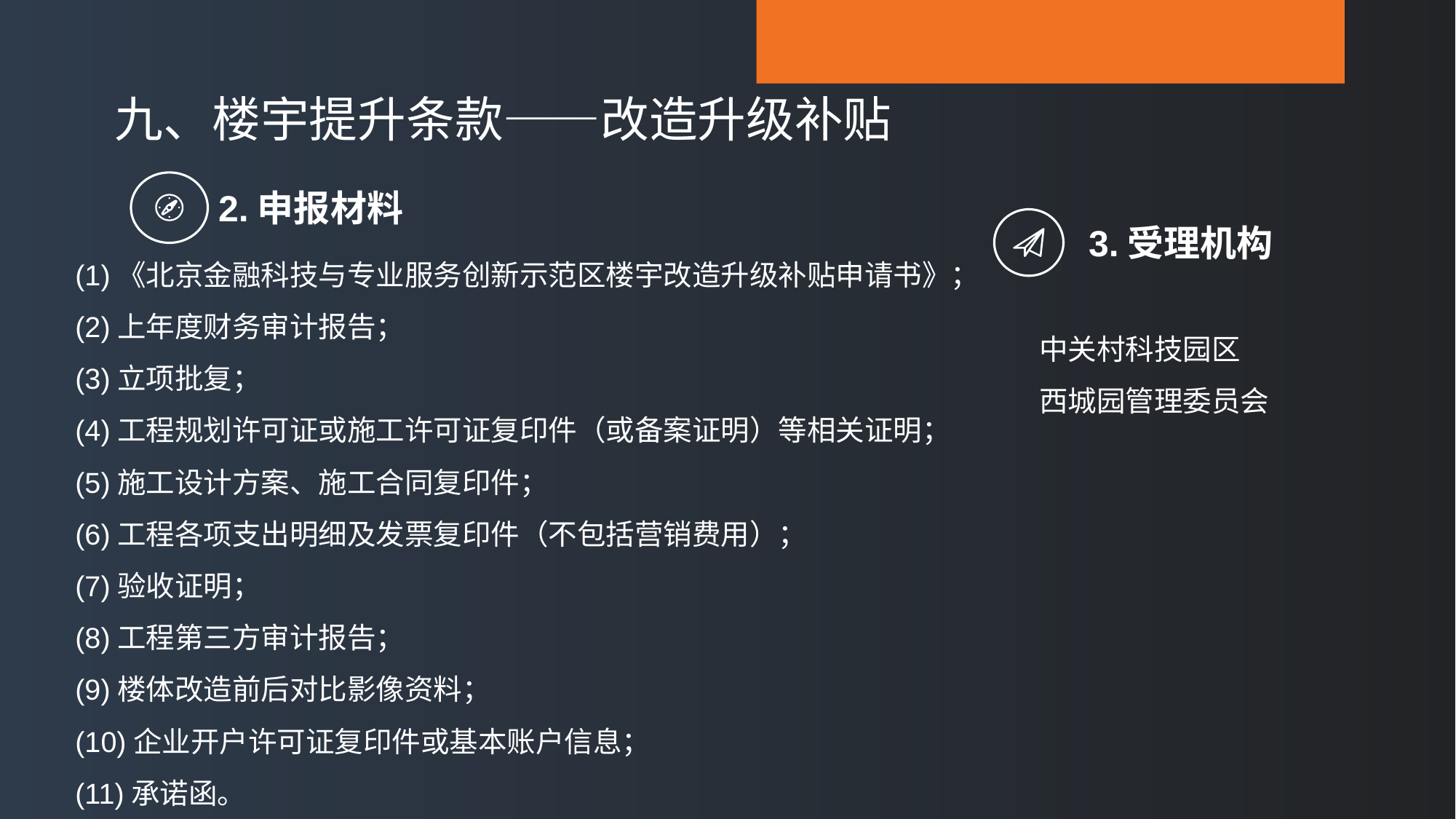

九、楼宇提升条款——改造升级补贴

2.申报材料

3.受理机构

(1)《北京金融科技与专业服务创新示范区楼宇改造升级补贴申请书》；
(2)上年度财务审计报告；
(3)立项批复；
(4)工程规划许可证或施工许可证复印件（或备案证明）等相关证明；
(5)施工设计方案、施工合同复印件；
(6)工程各项支出明细及发票复印件（不包括营销费用）；
(7)验收证明；
(8)工程第三方审计报告；
(9)楼体改造前后对比影像资料；
(10)企业开户许可证复印件或基本账户信息；
(11)承诺函。
中关村科技园区
西城园管理委员会